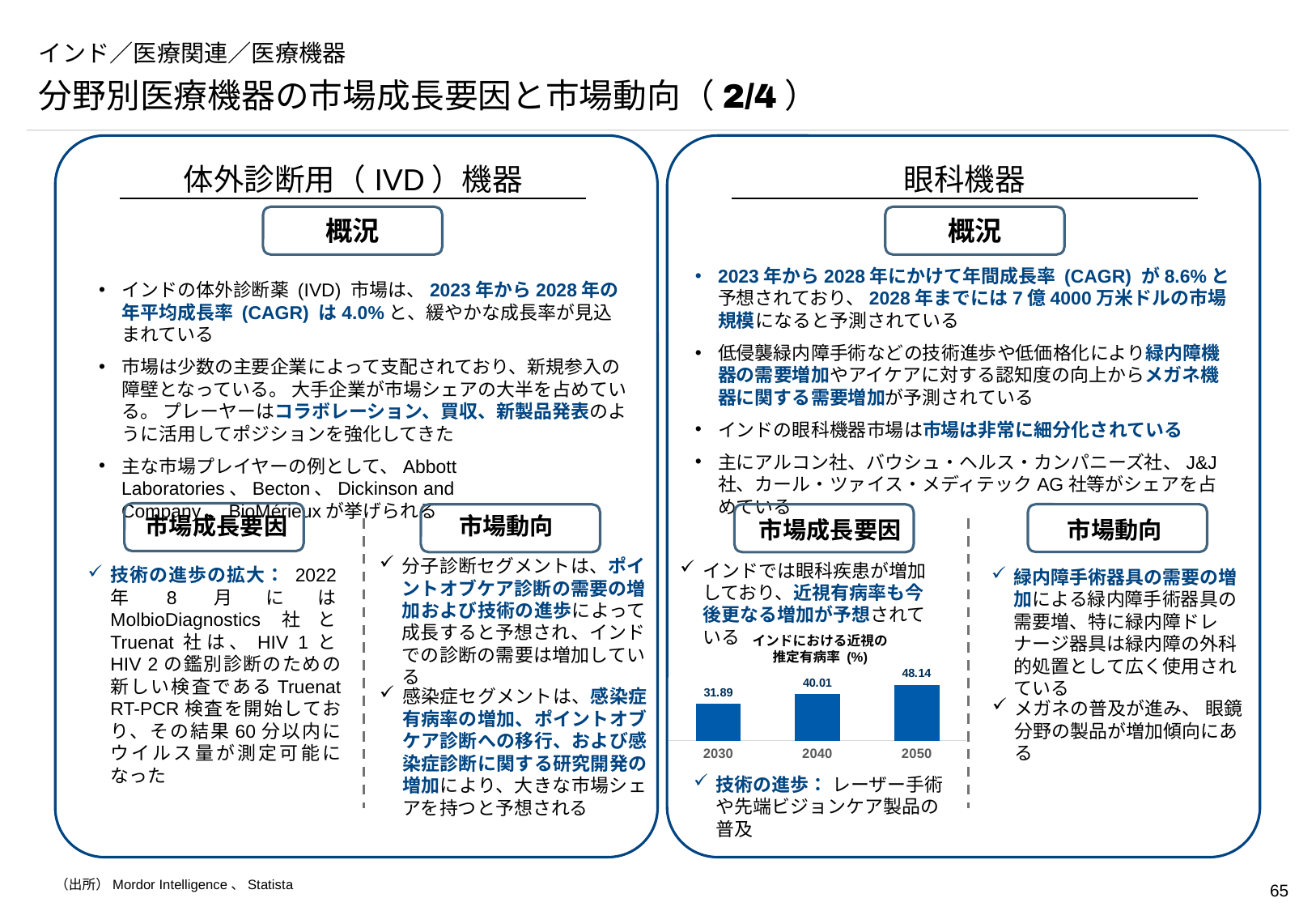

# インド／医療関連／医療機器
分野別医療機器の市場成長要因と市場動向（2/4）

| 体外診断用（IVD）機器 |
| --- |
| 眼科機器 |
| --- |

概況

概況
2023年から2028年にかけて年間成長率 (CAGR) が8.6%と予想されており、2028年までには7億4000万米ドルの市場規模になると予測されている
低侵襲緑内障手術などの技術進歩や低価格化により緑内障機器の需要増加やアイケアに対する認知度の向上からメガネ機器に関する需要増加が予測されている
インドの眼科機器市場は市場は非常に細分化されている
主にアルコン社、バウシュ・ヘルス・カンパニーズ社、J&J社、カール・ツァイス・メディテックAG社等がシェアを占めている
インドの体外診断薬 (IVD) 市場は、2023年から2028年の年平均成長率 (CAGR) は4.0%と、緩やかな成長率が見込まれている
市場は少数の主要企業によって支配されており、新規参入の障壁となっている。 大手企業が市場シェアの大半を占めている。 プレーヤーはコラボレーション、買収、新製品発表のように活用してポジションを強化してきた
主な市場プレイヤーの例として、Abbott Laboratories、Becton、Dickinson and Company、BioMérieuxが挙げられる

市場成長要因
市場動向
市場動向
市場成長要因
分子診断セグメントは、ポイントオブケア診断の需要の増加および技術の進歩によって成長すると予想され、インドでの診断の需要は増加している
インドでは眼科疾患が増加しており、近視有病率も今後更なる増加が予想されている
技術の進歩の拡大： 2022年8月にはMolbioDiagnostics社とTruenat社は、HIV 1とHIV 2の鑑別診断のための新しい検査であるTruenat RT-PCR検査を開始しており、その結果60分以内にウイルス量が測定可能になった
緑内障手術器具の需要の増加による緑内障手術器具の需要増、特に緑内障ドレナージ器具は緑内障の外科的処置として広く使用されている

### Chart

| Category | シリーズ1 |
|---|---|
| 2030 | 31.89 |
| 2040 | 40.01 |
| 2050 | 48.14 |
インドにおける近視の
推定有病率 (%)
感染症セグメントは、感染症有病率の増加、ポイントオブケア診断への移行、および感染症診断に関する研究開発の増加により、大きな市場シェアを持つと予想される
メガネの普及が進み、 眼鏡分野の製品が増加傾向にある
技術の進歩： レーザー手術や先端ビジョンケア製品の普及
（出所）Mordor Intelligence、Statista